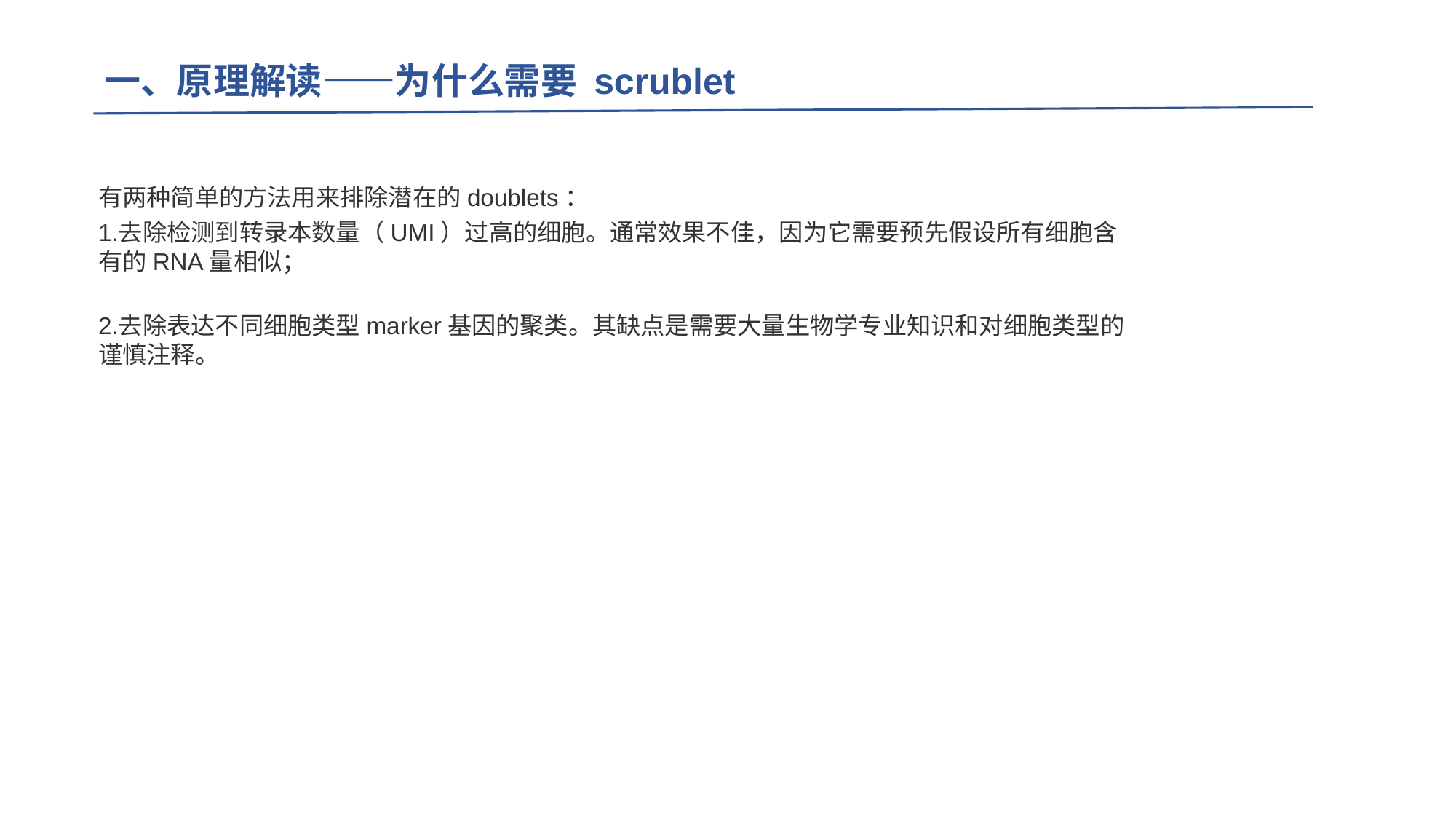

背景介绍
一、原理解读——为什么需要 scrublet
有两种简单的方法用来排除潜在的doublets：
去除检测到转录本数量（UMI）过高的细胞。通常效果不佳，因为它需要预先假设所有细胞含有的RNA量相似；

去除表达不同细胞类型marker基因的聚类。其缺点是需要大量生物学专业知识和对细胞类型的谨慎注释。